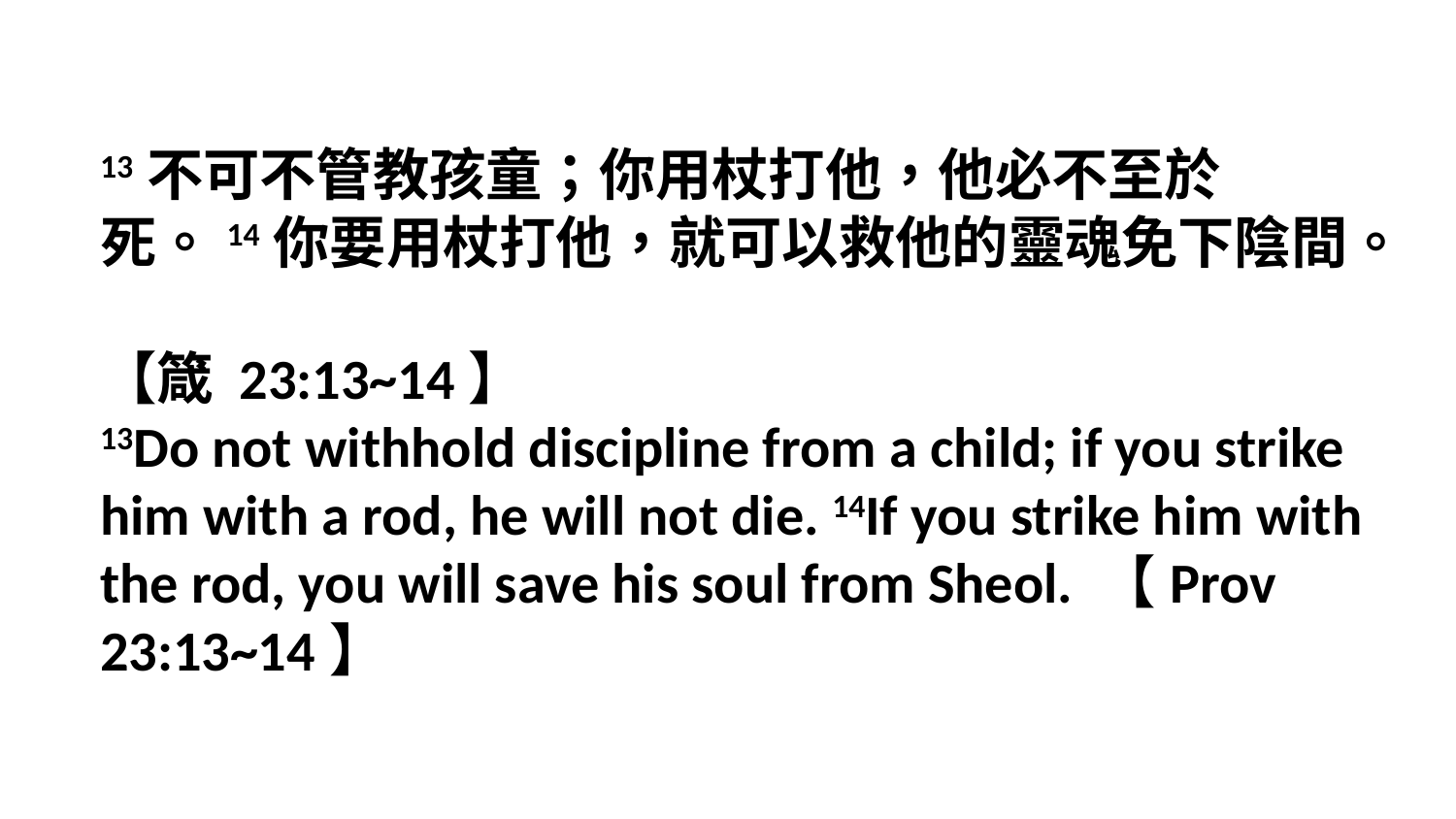

13不可不管教孩童；你用杖打他，他必不至於死。14你要用杖打他，就可以救他的靈魂免下陰間。
【箴 23:13~14】
13Do not withhold discipline from a child; if you strike him with a rod, he will not die. 14If you strike him with the rod, you will save his soul from Sheol. 【Prov 23:13~14】